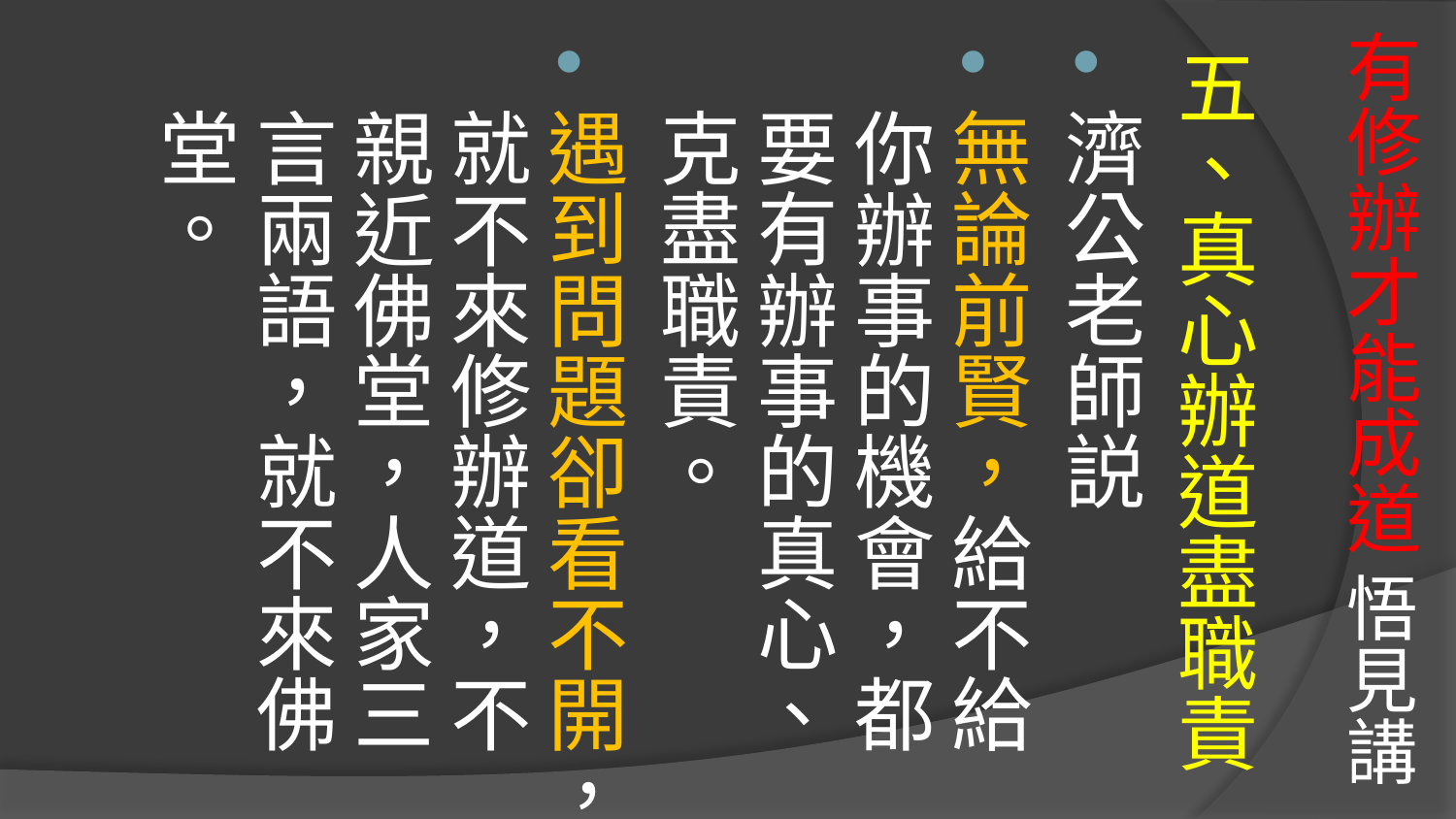

# 有修辦才能成道 悟見講
五、真心辦道盡職責
濟公老師説
無論前賢，給不給你辦事的機會，都要有辦事的真心、克盡職責。
遇到問題卻看不開，就不來修辦道，不親近佛堂，人家三言兩語，就不來佛堂。